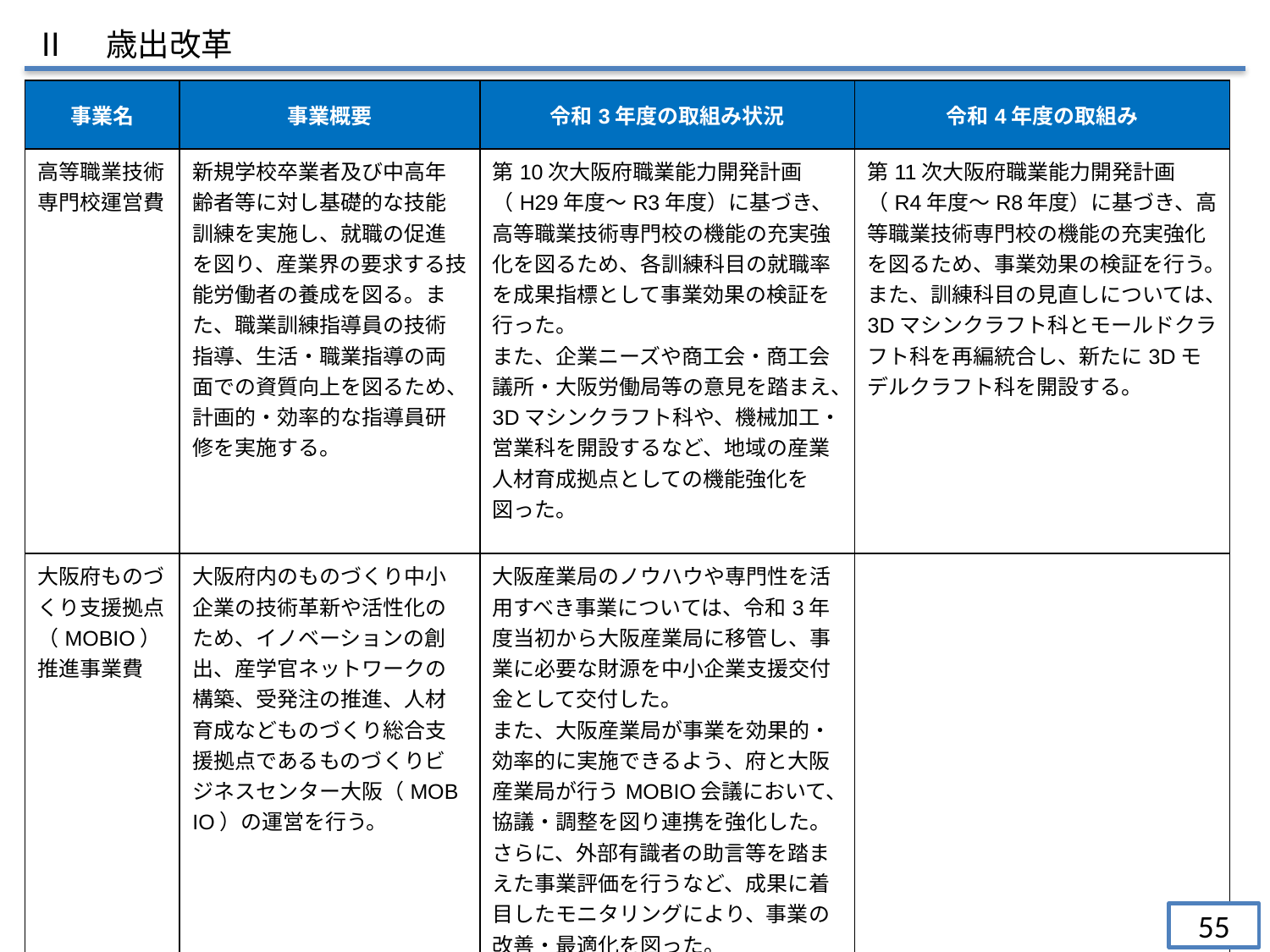

Ⅱ　歳出改革
| 事業名 | 事業概要 | 令和3年度の取組み状況 | 令和4年度の取組み |
| --- | --- | --- | --- |
| 高等職業技術専門校運営費 | 新規学校卒業者及び中高年齢者等に対し基礎的な技能訓練を実施し、就職の促進を図り、産業界の要求する技能労働者の養成を図る。また、職業訓練指導員の技術指導、生活・職業指導の両面での資質向上を図るため、計画的・効率的な指導員研修を実施する。 | 第10次大阪府職業能力開発計画（H29年度～R3年度）に基づき、高等職業技術専門校の機能の充実強化を図るため、各訓練科目の就職率を成果指標として事業効果の検証を行った。 また、企業ニーズや商工会・商工会議所・大阪労働局等の意見を踏まえ、3Dマシンクラフト科や、機械加工・営業科を開設するなど、地域の産業人材育成拠点としての機能強化を図った。 | 第11次大阪府職業能力開発計画（R4年度～R8年度）に基づき、高等職業技術専門校の機能の充実強化を図るため、事業効果の検証を行う。 また、訓練科目の見直しについては、3Dマシンクラフト科とモールドクラフト科を再編統合し、新たに3Dモデルクラフト科を開設する。 |
| 大阪府ものづくり支援拠点（MOBIO）推進事業費 | 大阪府内のものづくり中小企業の技術革新や活性化のため、イノベーションの創出、産学官ネットワークの構築、受発注の推進、人材育成などものづくり総合支援拠点であるものづくりビジネスセンター大阪（MOB IO）の運営を行う。 | 大阪産業局のノウハウや専門性を活用すべき事業については、令和3年度当初から大阪産業局に移管し、事業に必要な財源を中小企業支援交付金として交付した。 また、大阪産業局が事業を効果的・効率的に実施できるよう、府と大阪産業局が行うMOBIO会議において、協議・調整を図り連携を強化した。 さらに、外部有識者の助言等を踏まえた事業評価を行うなど、成果に着目したモニタリングにより、事業の改善・最適化を図った。 |  |
55